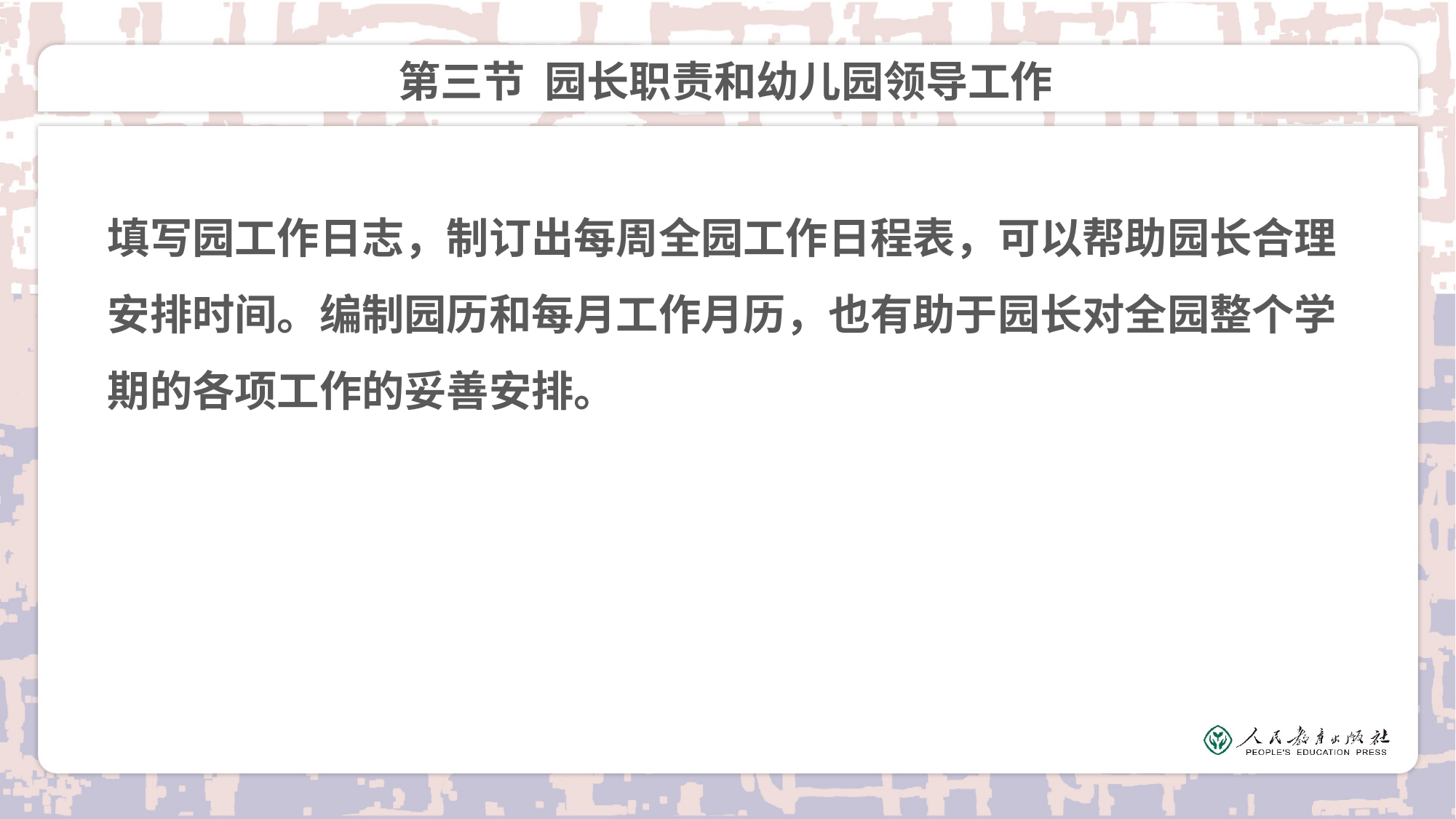

# 第三节  园长职责和幼儿园领导工作
填写园工作日志，制订出每周全园工作日程表，可以帮助园长合理安排时间。编制园历和每月工作月历，也有助于园长对全园整个学期的各项工作的妥善安排。